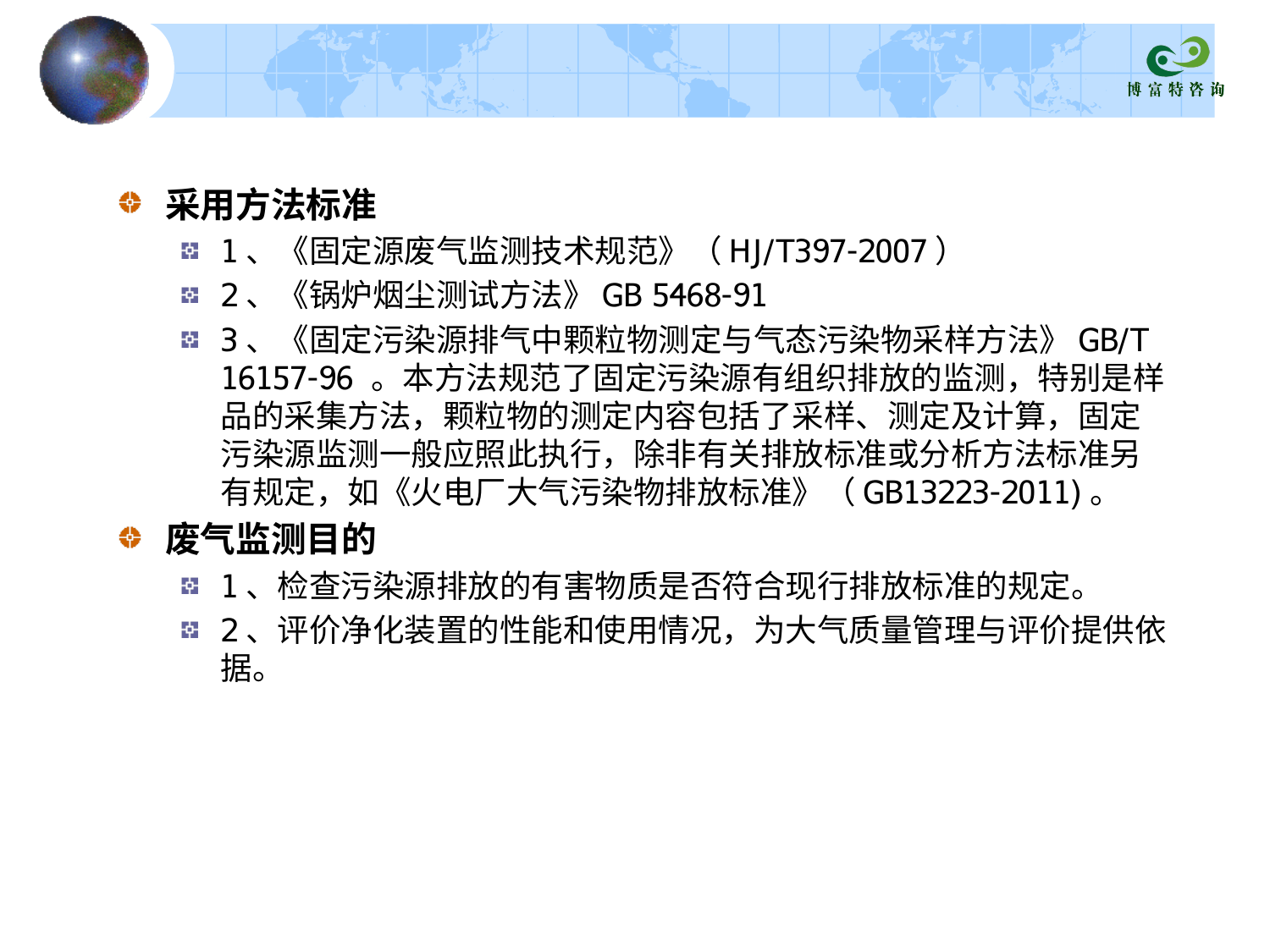

采用方法标准
1、《固定源废气监测技术规范》（HJ/T397-2007）
2、《锅炉烟尘测试方法》GB 5468-91
3、《固定污染源排气中颗粒物测定与气态污染物采样方法》GB/T 16157-96 。本方法规范了固定污染源有组织排放的监测，特别是样品的采集方法，颗粒物的测定内容包括了采样、测定及计算，固定污染源监测一般应照此执行，除非有关排放标准或分析方法标准另有规定，如《火电厂大气污染物排放标准》（GB13223-2011)。
废气监测目的
1、检查污染源排放的有害物质是否符合现行排放标准的规定。
2、评价净化装置的性能和使用情况，为大气质量管理与评价提供依据。